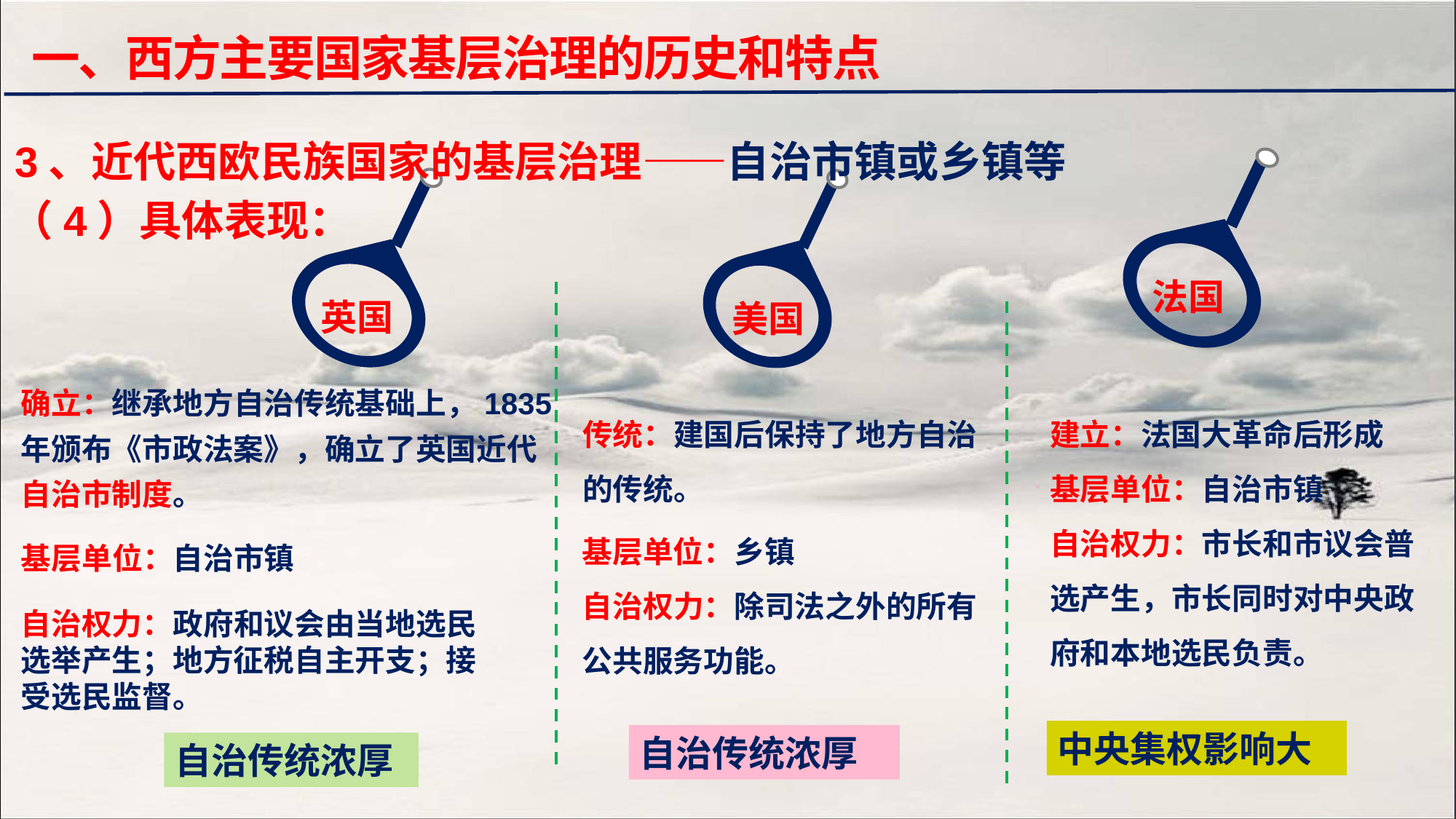

一、西方主要国家基层治理的历史和特点
3、近代西欧民族国家的基层治理——自治市镇或乡镇等

法国

英国

美国
（4）具体表现：
确立：继承地方自治传统基础上，1835年颁布《市政法案》，确立了英国近代自治市制度。
传统：建国后保持了地方自治的传统。
建立：法国大革命后形成
基层单位：自治市镇
自治权力：市长和市议会普选产生，市长同时对中央政府和本地选民负责。

基层单位：乡镇
自治权力：除司法之外的所有公共服务功能。
基层单位：自治市镇
自治权力：政府和议会由当地选民选举产生；地方征税自主开支；接受选民监督。
中央集权影响大
自治传统浓厚
自治传统浓厚